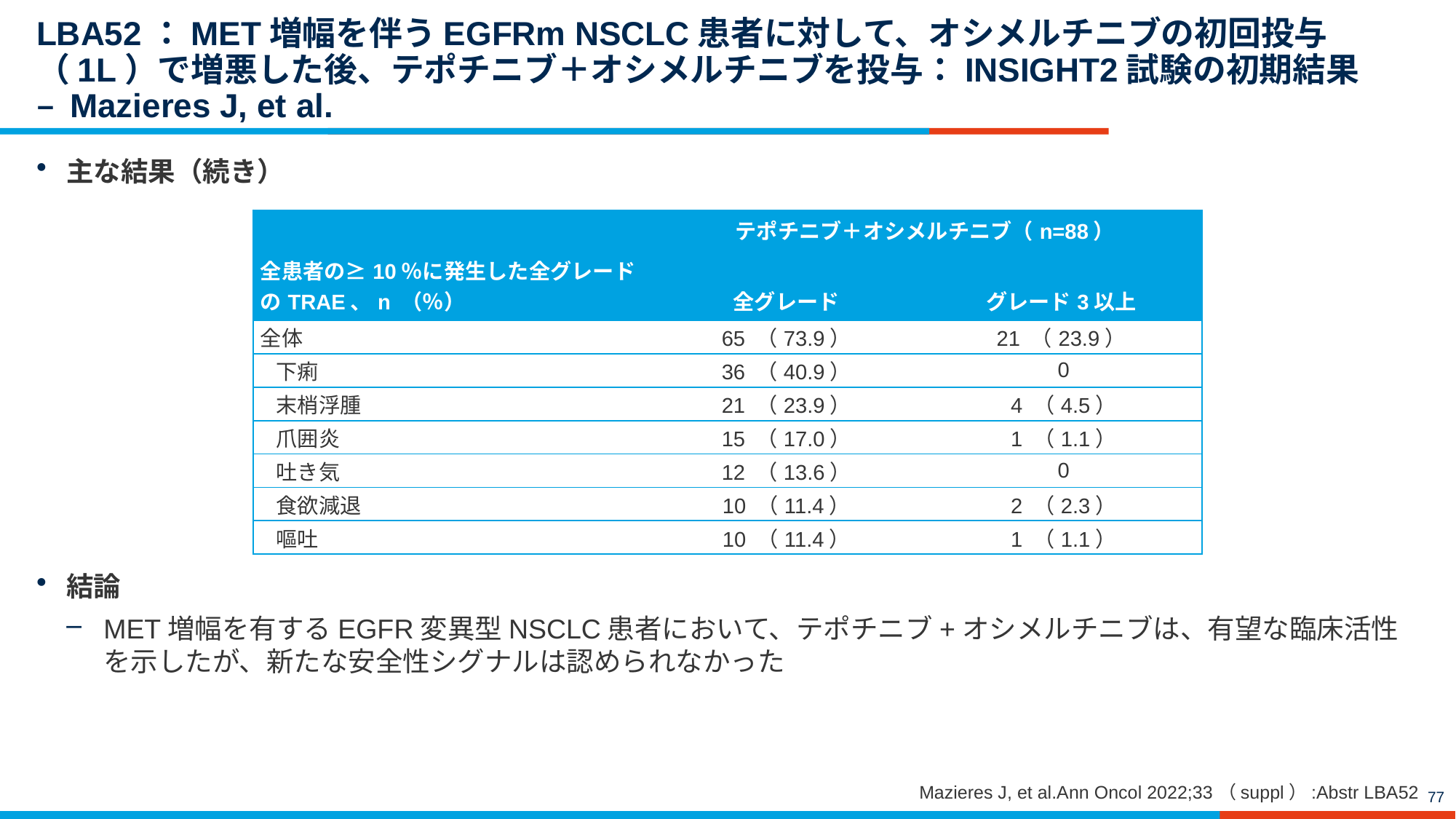

# LBA52：MET増幅を伴うEGFRm NSCLC患者に対して、オシメルチニブの初回投与（1L）で増悪した後、テポチニブ＋オシメルチニブを投与：INSIGHT2試験の初期結果 – Mazieres J, et al.
主な結果（続き）
結論
MET増幅を有するEGFR変異型NSCLC患者において、テポチニブ+オシメルチニブは、有望な臨床活性を示したが、新たな安全性シグナルは認められなかった

| 全患者の≥10％に発生した全グレードのTRAE、n （％） | テポチニブ＋オシメルチニブ（n=88） |  |
| --- | --- | --- |
|  | 全グレード | グレード3以上 |
| 全体 | 65 （73.9） | 21 （23.9） |
| 下痢 | 36 （40.9） | 0 |
| 末梢浮腫 | 21 （23.9） | 4 （4.5） |
| 爪囲炎 | 15 （17.0） | 1 （1.1） |
| 吐き気 | 12 （13.6） | 0 |
| 食欲減退 | 10 （11.4） | 2 （2.3） |
| 嘔吐 | 10 （11.4） | 1 （1.1） |
Mazieres J, et al.Ann Oncol 2022;33（suppl）:Abstr LBA52